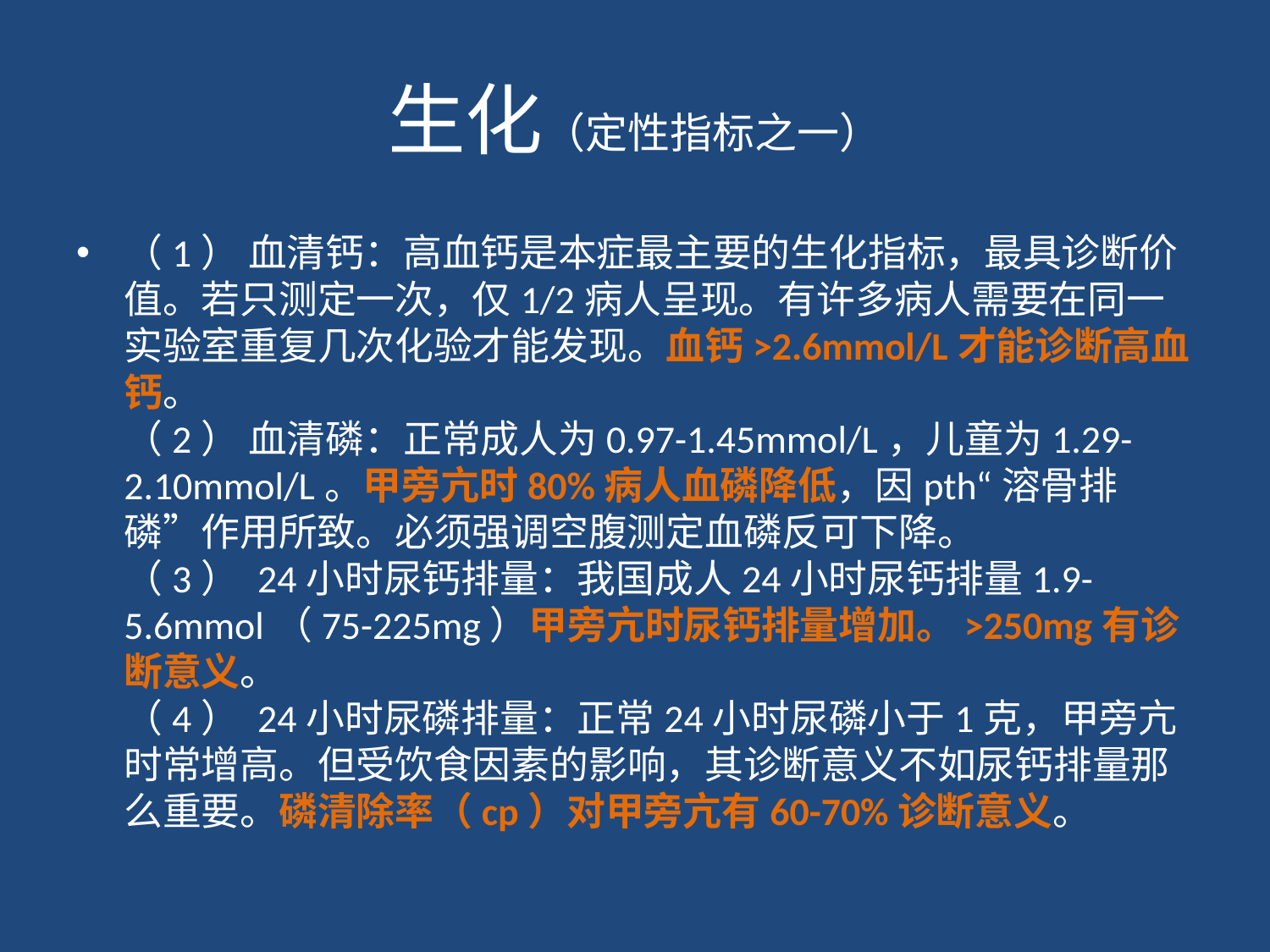

# 生化（定性指标之一）
（1） 血清钙：高血钙是本症最主要的生化指标，最具诊断价值。若只测定一次，仅1/2病人呈现。有许多病人需要在同一实验室重复几次化验才能发现。血钙>2.6mmol/L才能诊断高血钙。
（2） 血清磷：正常成人为0.97-1.45mmol/L，儿童为1.29-2.10mmol/L。甲旁亢时80%病人血磷降低，因pth“溶骨排磷”作用所致。必须强调空腹测定血磷反可下降。
（3） 24小时尿钙排量：我国成人24小时尿钙排量1.9-5.6mmol（75-225mg）甲旁亢时尿钙排量增加。>250mg有诊断意义。
（4） 24小时尿磷排量：正常24小时尿磷小于1克，甲旁亢时常增高。但受饮食因素的影响，其诊断意义不如尿钙排量那么重要。磷清除率（cp）对甲旁亢有60-70%诊断意义。